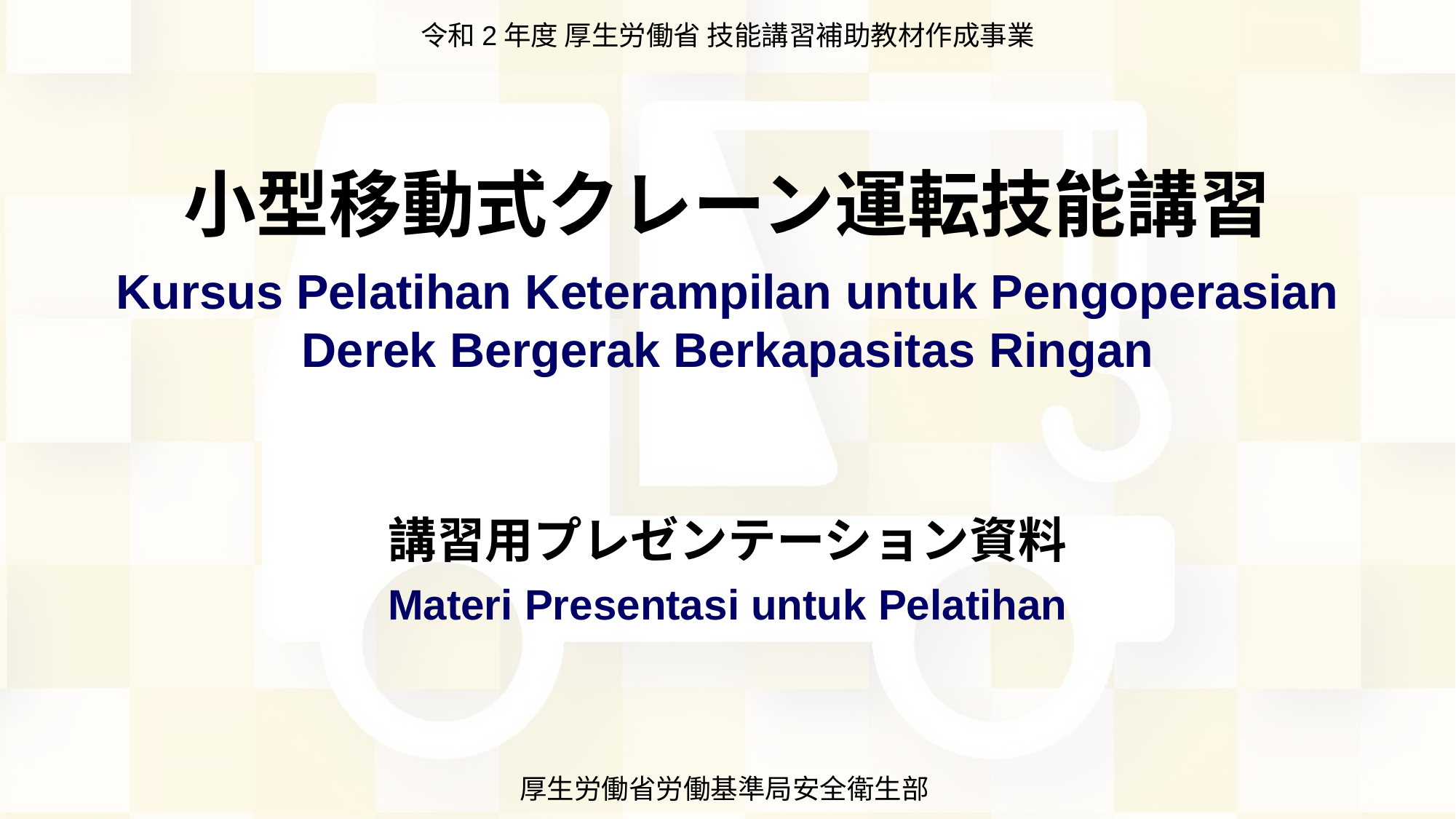

令和2年度 厚生労働省 技能講習補助教材作成事業
小型移動式クレーン運転技能講習
Kursus Pelatihan Keterampilan untuk Pengoperasian Derek Bergerak Berkapasitas Ringan
講習用プレゼンテーション資料
Materi Presentasi untuk Pelatihan
厚生労働省労働基準局安全衛生部